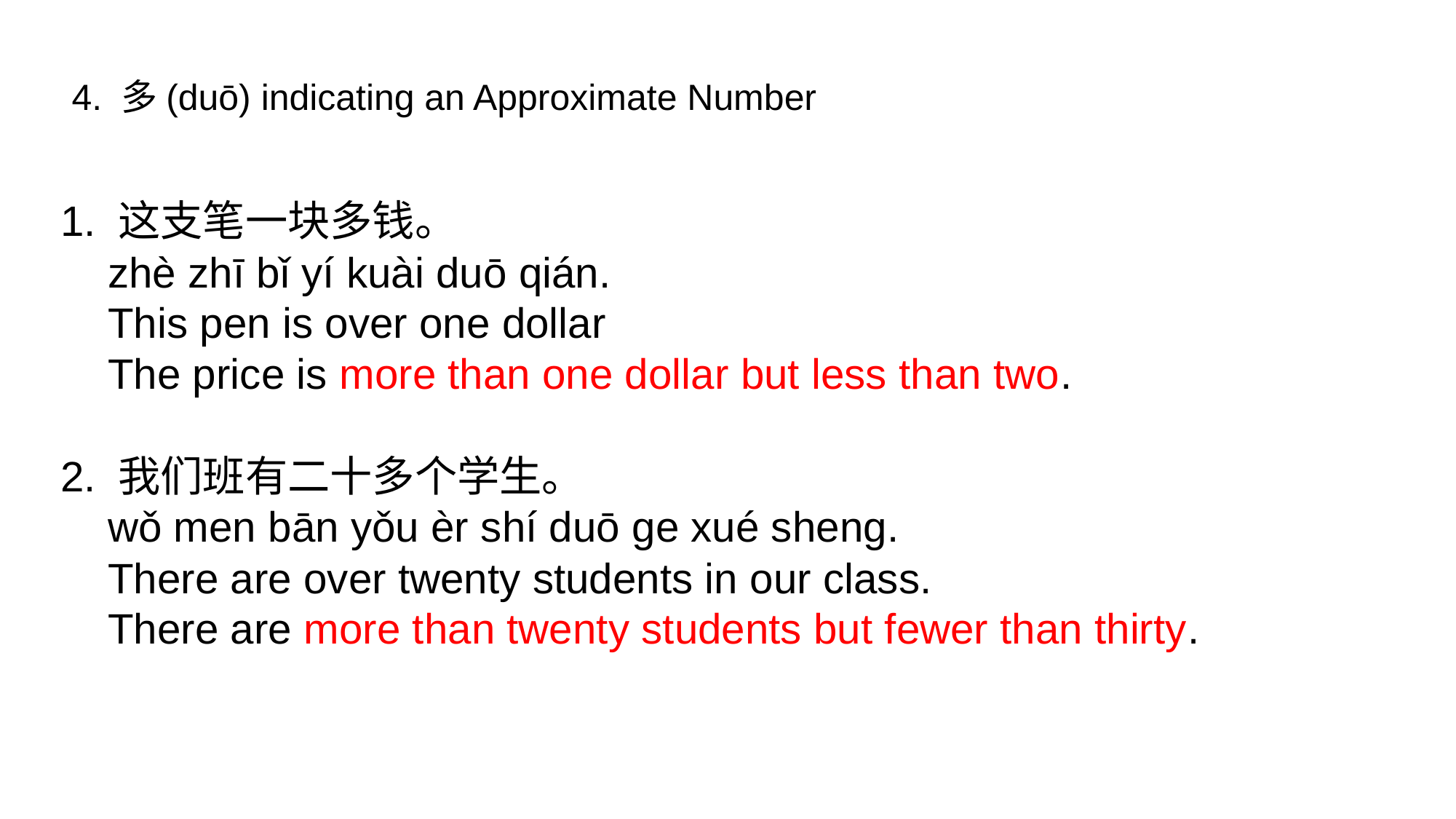

4. 多(duō) indicating an Approximate Number
1. 这支笔一块多钱。
    zhè zhī bǐ yí kuài duō qián.
    This pen is over one dollar
    The price is more than one dollar but less than two.

2. 我们班有二十多个学生。
    wǒ men bān yǒu èr shí duō ge xué sheng.
    There are over twenty students in our class.
    There are more than twenty students but fewer than thirty.